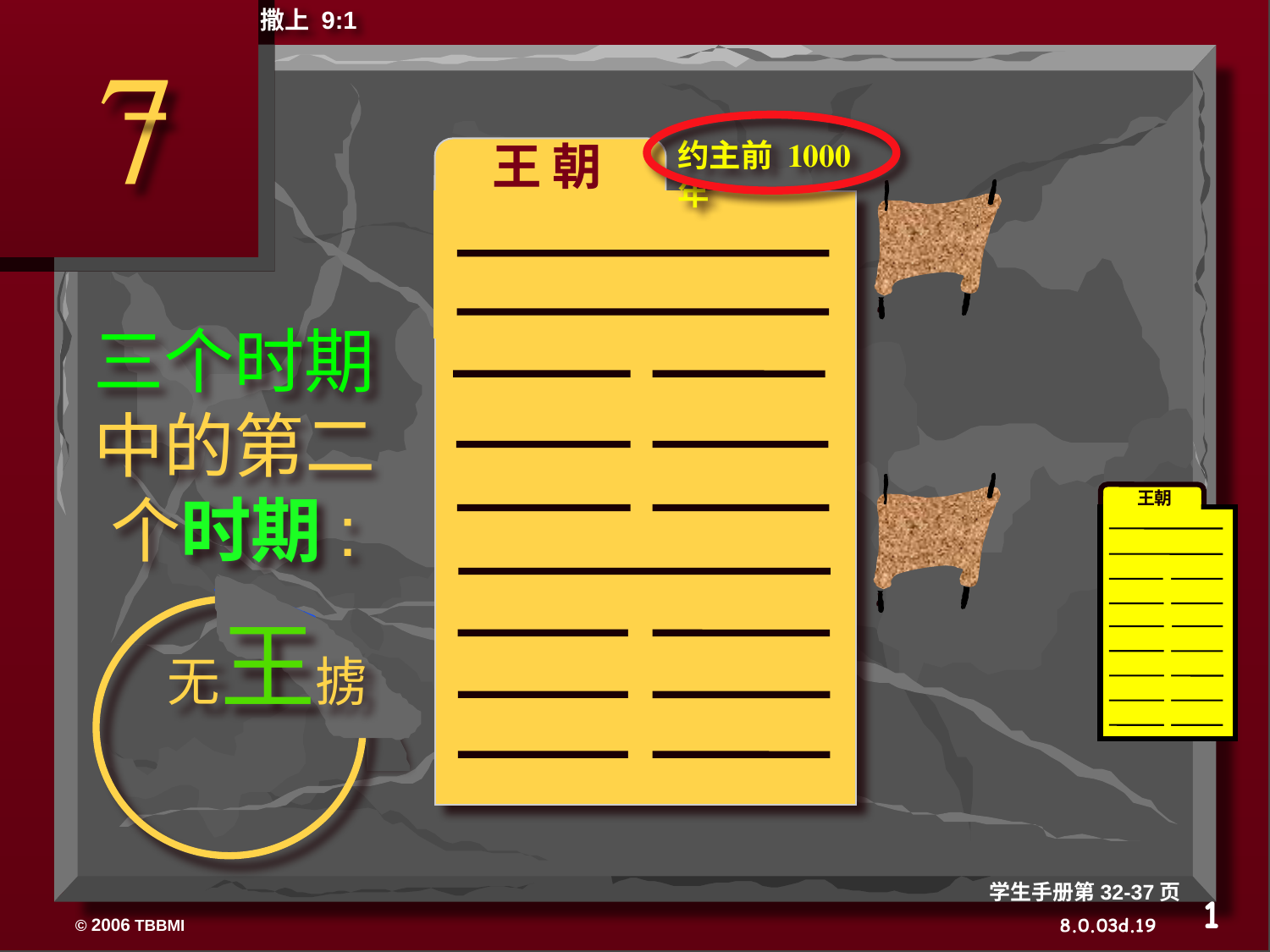

撒上 9:1

7

约主前 1000年
王 朝

三个时期中的第二个时期:

   王朝

无王掳

学生手册第32-37页
1

19